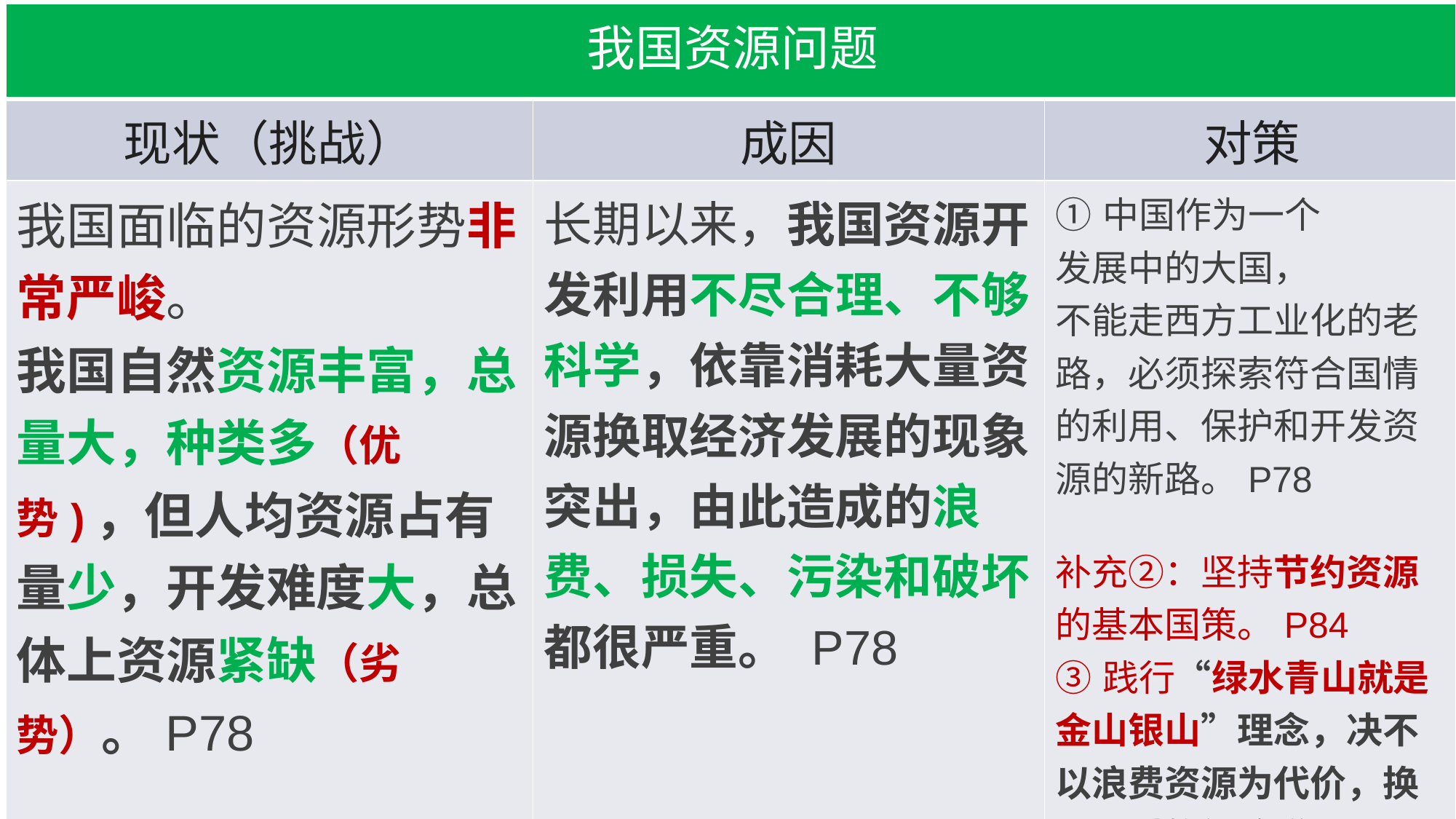

| 我国资源问题 |  |  |
| --- | --- | --- |
| 现状（挑战） | 成因 | 对策 |
| 我国面临的资源形势非常严峻。 我国自然资源丰富，总量大，种类多（优势)，但人均资源占有量少，开发难度大，总体上资源紧缺（劣势）。P78 | 长期以来，我国资源开发利用不尽合理、不够科学，依靠消耗大量资源换取经济发展的现象突出，由此造成的浪费、损失、污染和破坏都很严重。 P78 | ①中国作为一个 发展中的大国， 不能走西方工业化的老路，必须探索符合国情的利用、保护和开发资源的新路。P78 补充②：坚持节约资源的基本国策。P84 ③践行“绿水青山就是金山银山”理念，决不以浪费资源为代价，换取一时的经济增长。P85 |